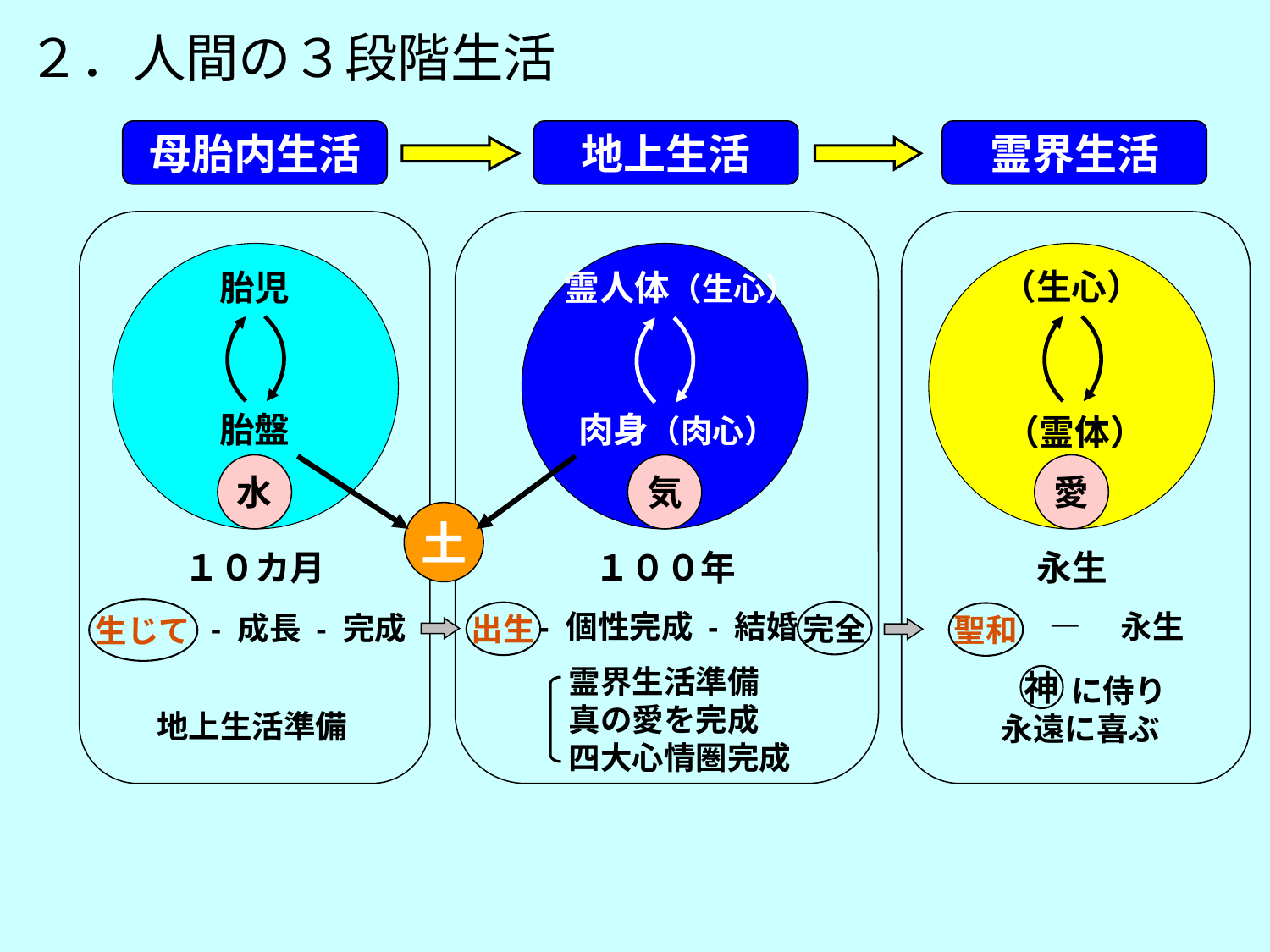

２．人間の３段階生活
母胎内生活
地上生活
霊界生活

（生心）
霊人体（生心）
胎児

胎盤
肉身（肉心）
（霊体）
水
気
愛

土
１０カ月
１００年
永生
生じて
- 個性完成 - 結婚 -
—　永生
完全
- 成長 - 完成
出生
聖和

霊界生活準備
真の愛を完成
四大心情圏完成
       に侍り
永遠に喜ぶ
神

地上生活準備